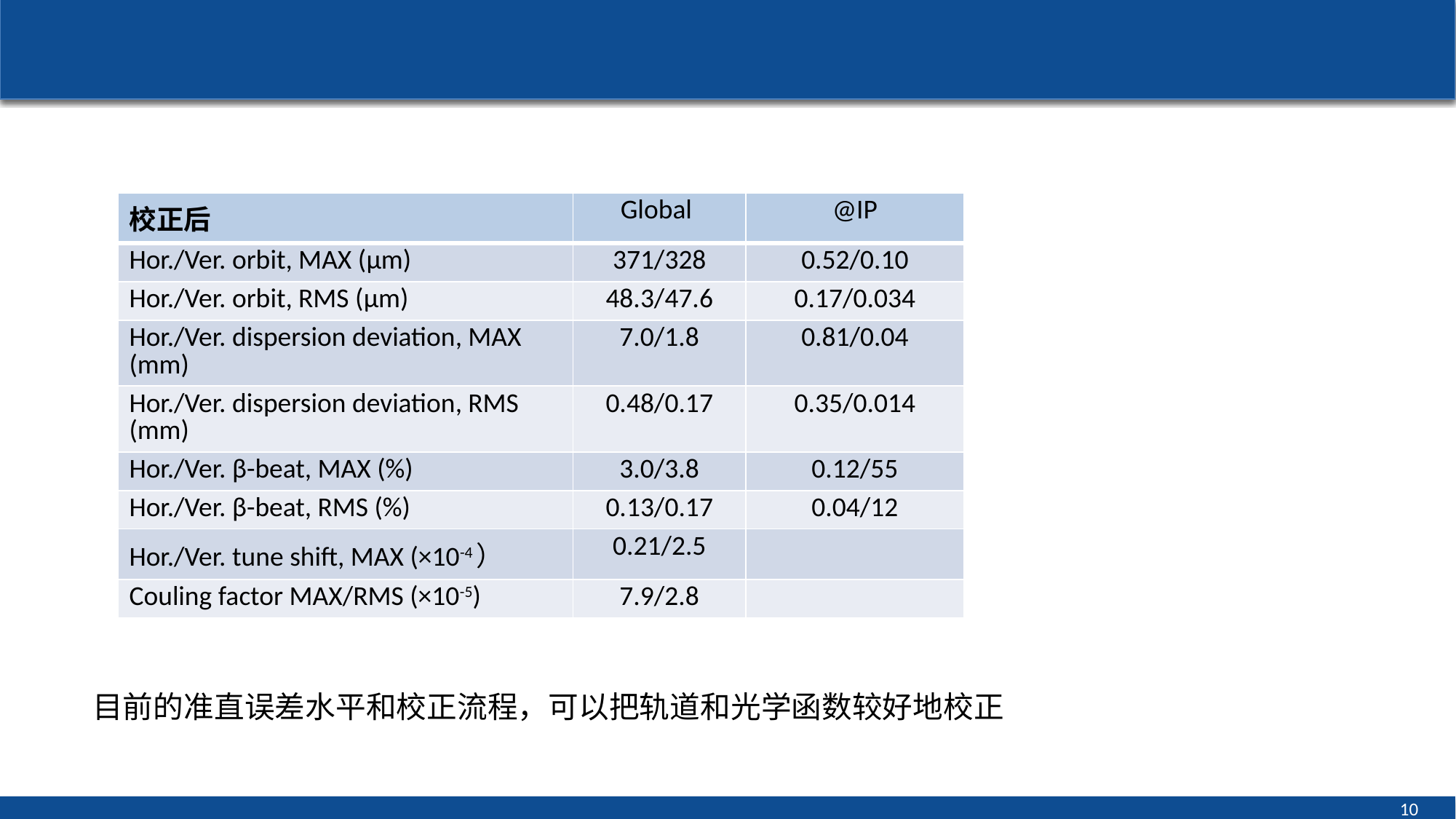

#
| 校正后 | Global | @IP |
| --- | --- | --- |
| Hor./Ver. orbit, MAX (μm) | 371/328 | 0.52/0.10 |
| Hor./Ver. orbit, RMS (μm) | 48.3/47.6 | 0.17/0.034 |
| Hor./Ver. dispersion deviation, MAX (mm) | 7.0/1.8 | 0.81/0.04 |
| Hor./Ver. dispersion deviation, RMS (mm) | 0.48/0.17 | 0.35/0.014 |
| Hor./Ver. β-beat, MAX (%) | 3.0/3.8 | 0.12/55 |
| Hor./Ver. β-beat, RMS (%) | 0.13/0.17 | 0.04/12 |
| Hor./Ver. tune shift, MAX (×10-4） | 0.21/2.5 |  |
| Couling factor MAX/RMS (×10-5) | 7.9/2.8 |  |
目前的准直误差水平和校正流程，可以把轨道和光学函数较好地校正